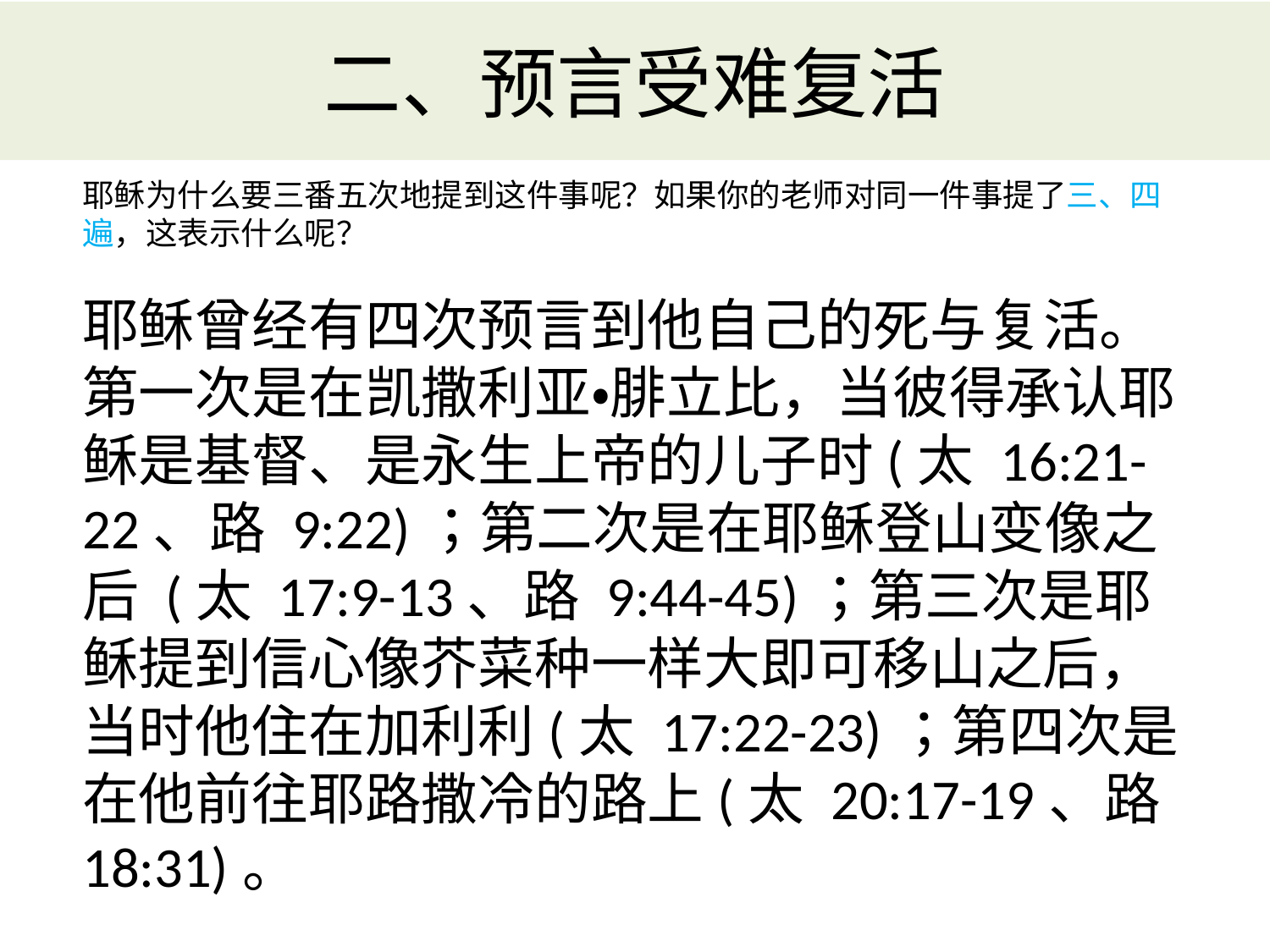

# 二、预言受难复活
耶稣为什么要三番五次地提到这件事呢？如果你的老师对同一件事提了三、四遍，这表示什么呢？

耶稣曾经有四次预言到他自己的死与复活。第一次是在凯撒利亚・腓立比，当彼得承认耶稣是基督、是永生上帝的儿子时(太 16:21-22、路 9:22)；第二次是在耶稣登山变像之后 (太 17:9-13、路 9:44-45)；第三次是耶稣提到信心像芥菜种一样大即可移山之后，当时他住在加利利(太 17:22-23)；第四次是在他前往耶路撒冷的路上(太 20:17-19、路 18:31)。